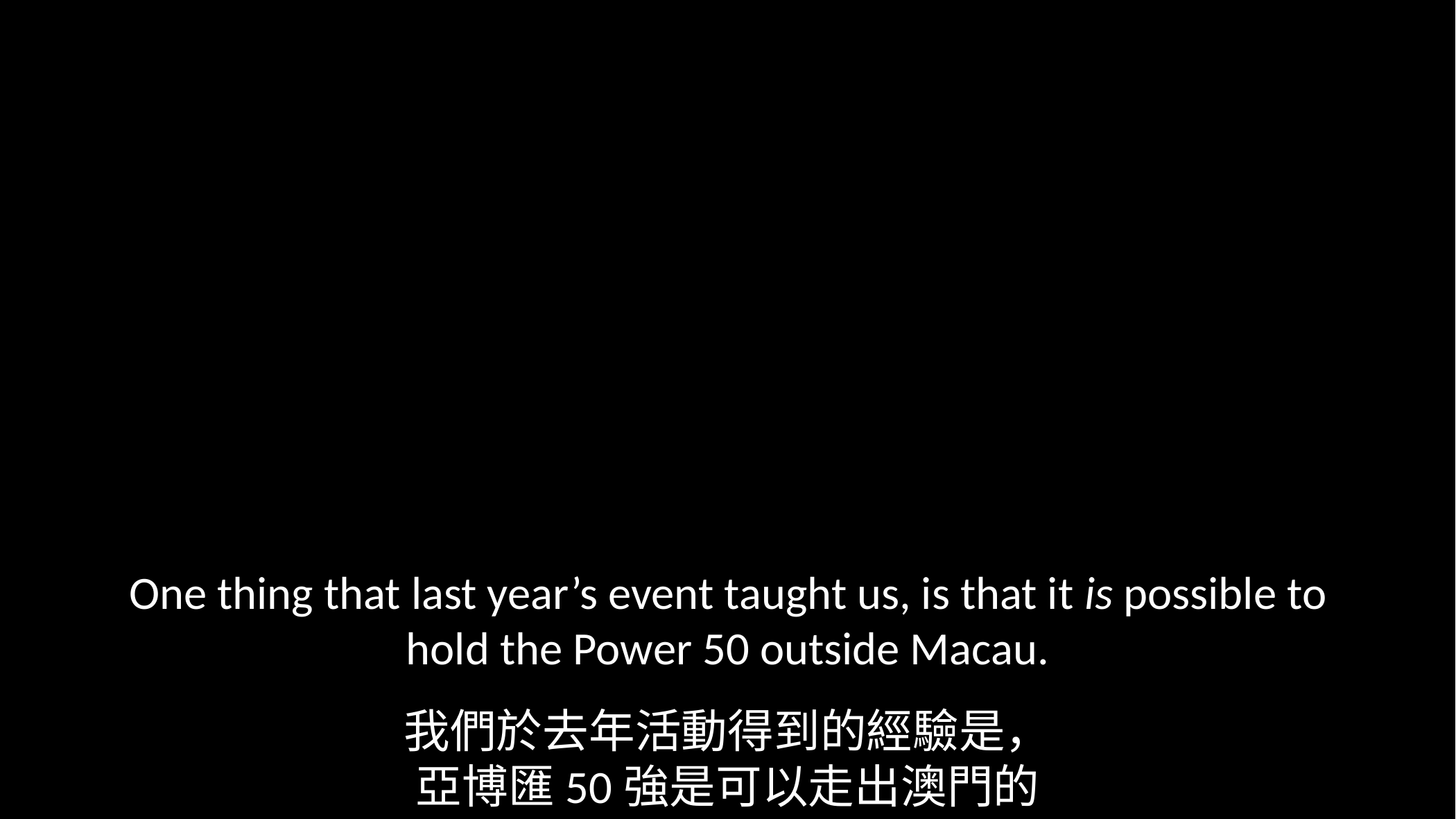

One thing that last year’s event taught us, is that it is possible to hold the Power 50 outside Macau.

我們於去年活動得到的經驗是，
亞博匯50強是可以走出澳門的